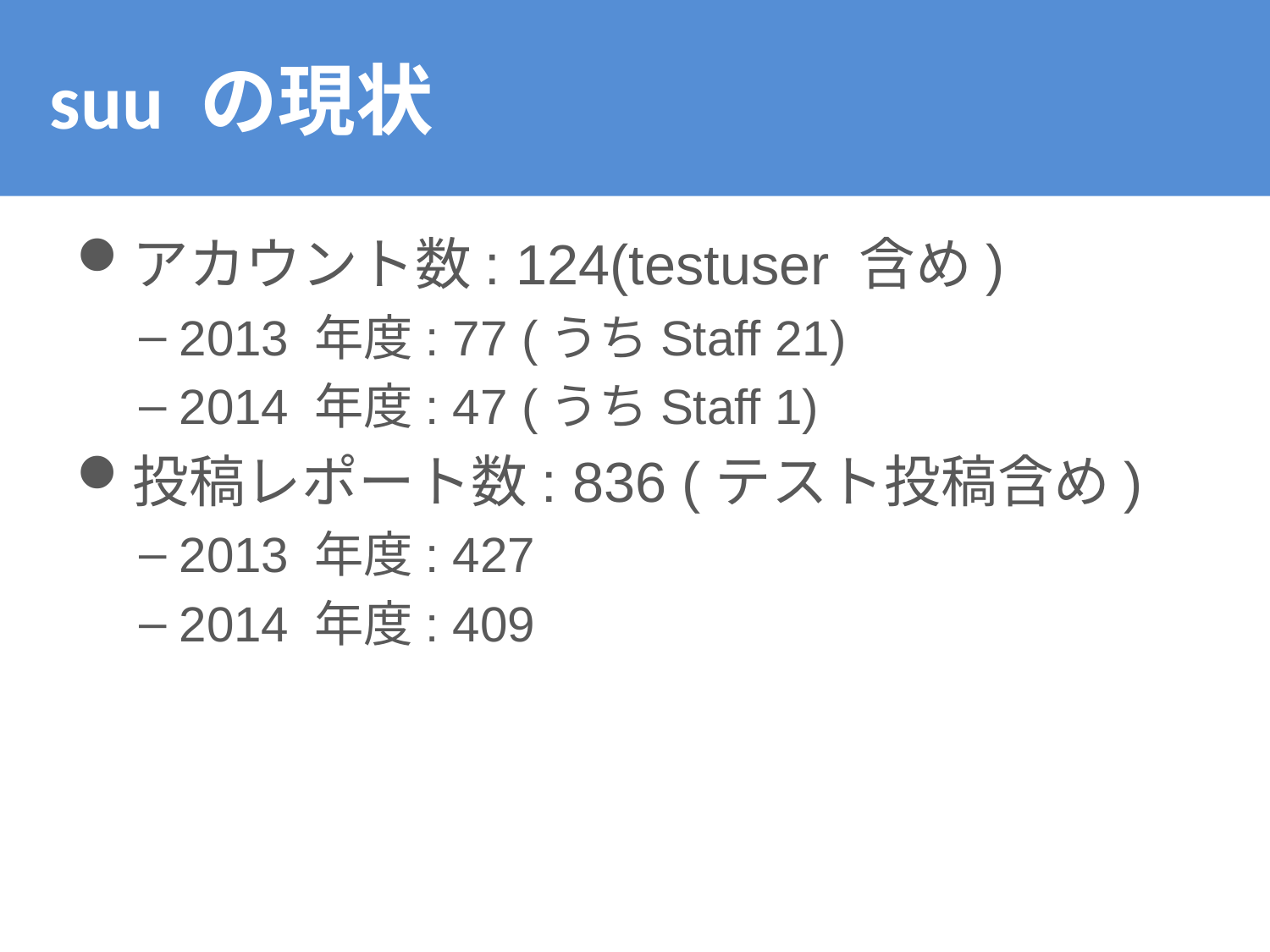

# suu の現状
アカウント数: 124(testuser 含め)
2013 年度: 77 (うちStaff 21)
2014 年度: 47 (うちStaff 1)
投稿レポート数: 836 (テスト投稿含め)
2013 年度: 427
2014 年度: 409